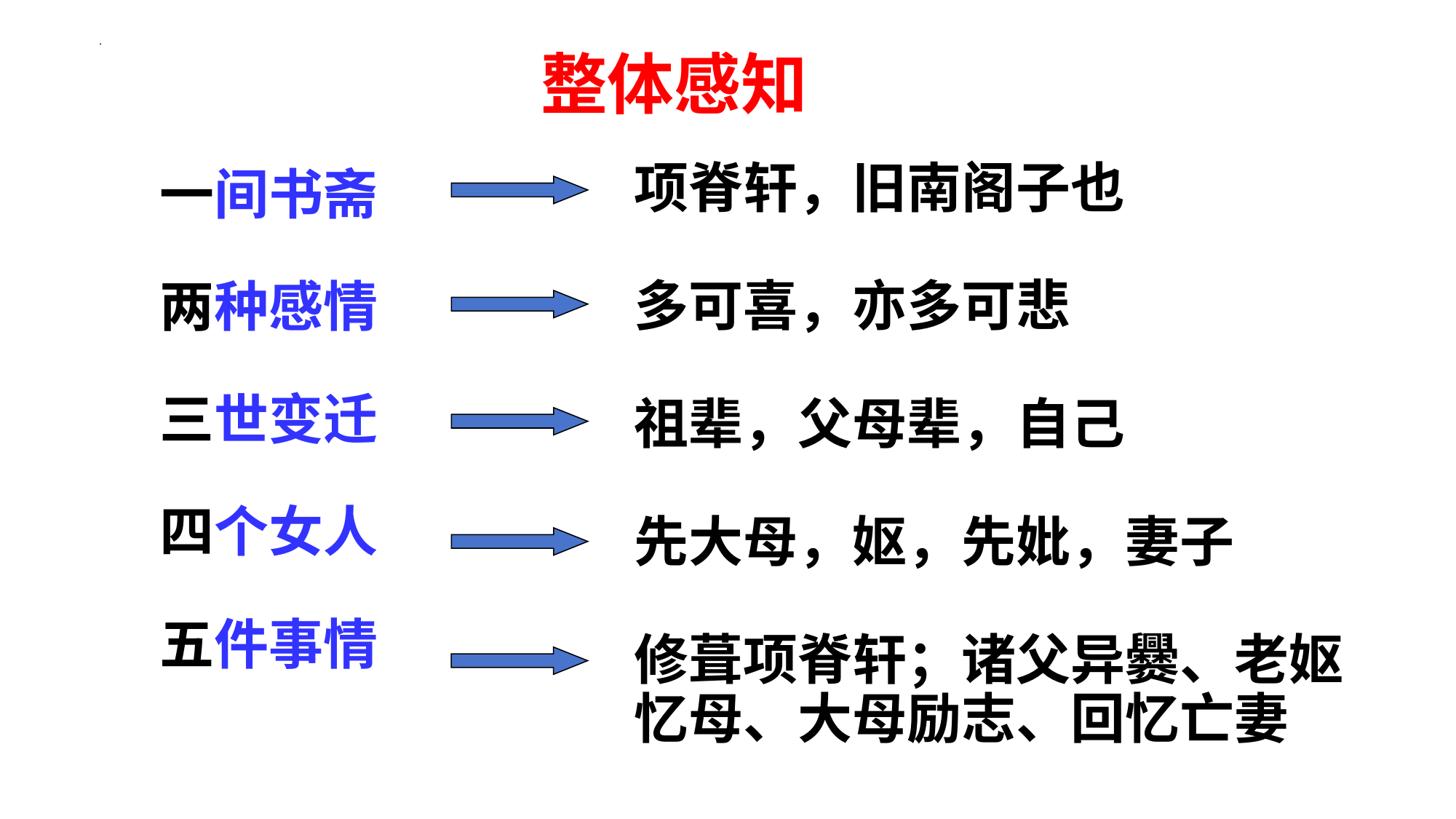

整体感知
一间书斋
两种感情
三世变迁
四个女人
五件事情
项脊轩，旧南阁子也

多可喜，亦多可悲

祖辈，父母辈，自己

先大母，妪，先妣，妻子

修葺项脊轩；诸父异爨、老妪忆母、大母励志、回忆亡妻